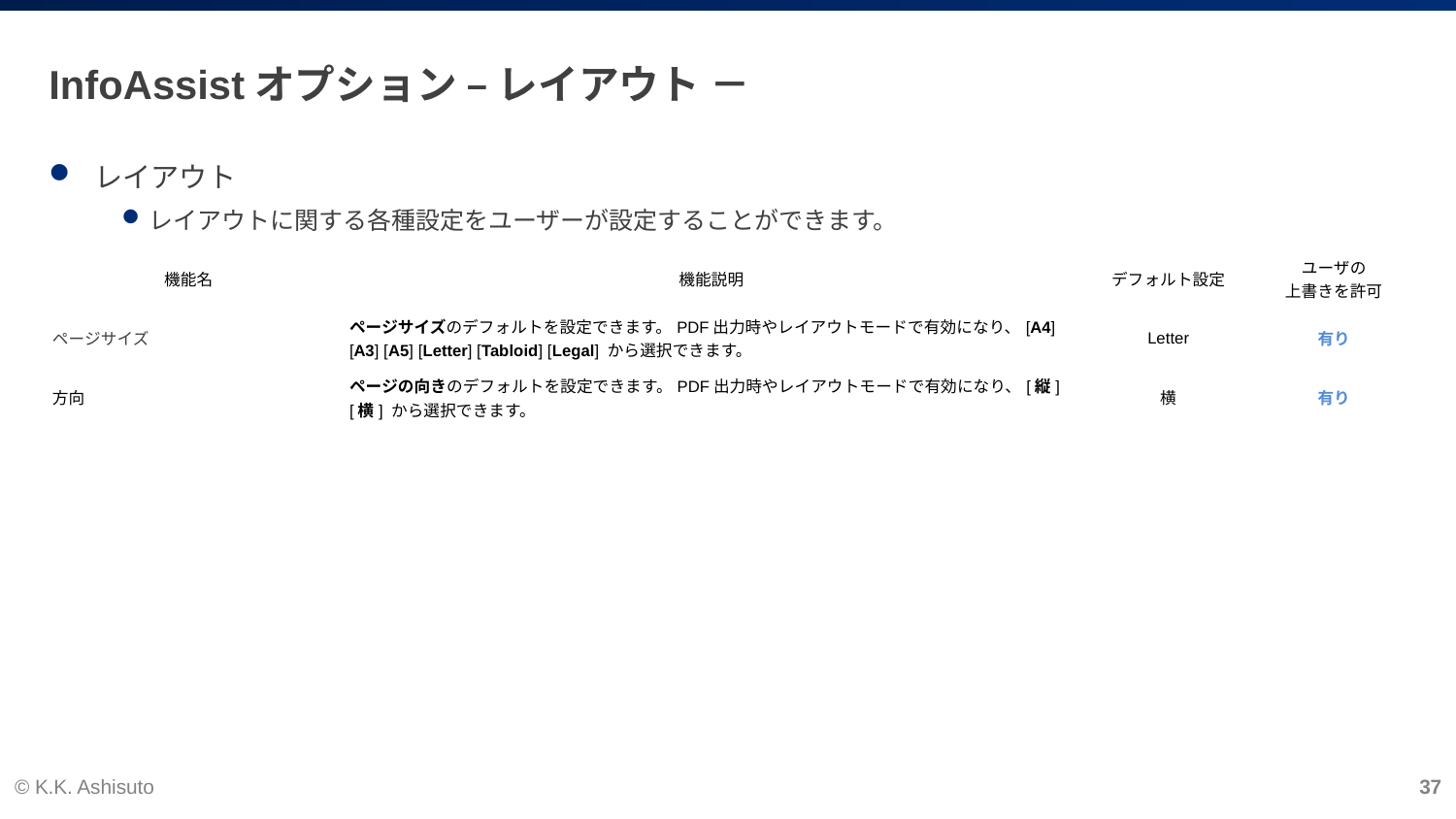

# InfoAssistオプション – レイアウト －
レイアウト
レイアウトに関する各種設定をユーザーが設定することができます。
| 機能名 | 機能説明 | デフォルト設定 | ユーザの 上書きを許可 |
| --- | --- | --- | --- |
| ページサイズ | ページサイズのデフォルトを設定できます。PDF出力時やレイアウトモードで有効になり、[A4] [A3] [A5] [Letter] [Tabloid] [Legal] から選択できます。 | Letter | 有り |
| 方向 | ページの向きのデフォルトを設定できます。PDF出力時やレイアウトモードで有効になり、[縦] [横] から選択できます。 | 横 | 有り |
© K.K. Ashisuto
37